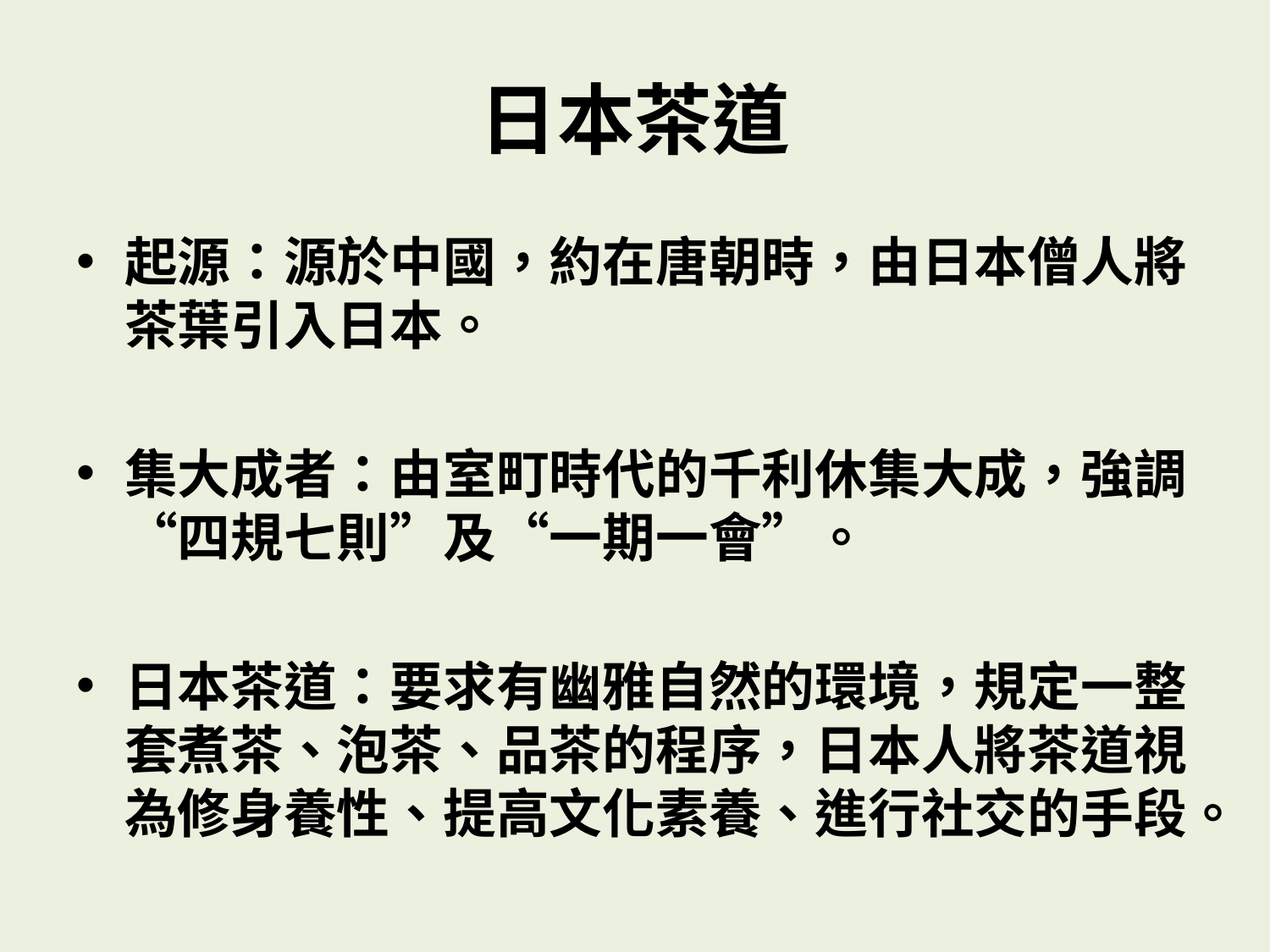

# 日本茶道
起源：源於中國，約在唐朝時，由日本僧人將茶葉引入日本。

集大成者：由室町時代的千利休集大成，強調“四規七則”及“一期一會”。

日本茶道：要求有幽雅自然的環境，規定一整套煮茶、泡茶、品茶的程序，日本人將茶道視為修身養性、提高文化素養、進行社交的手段。